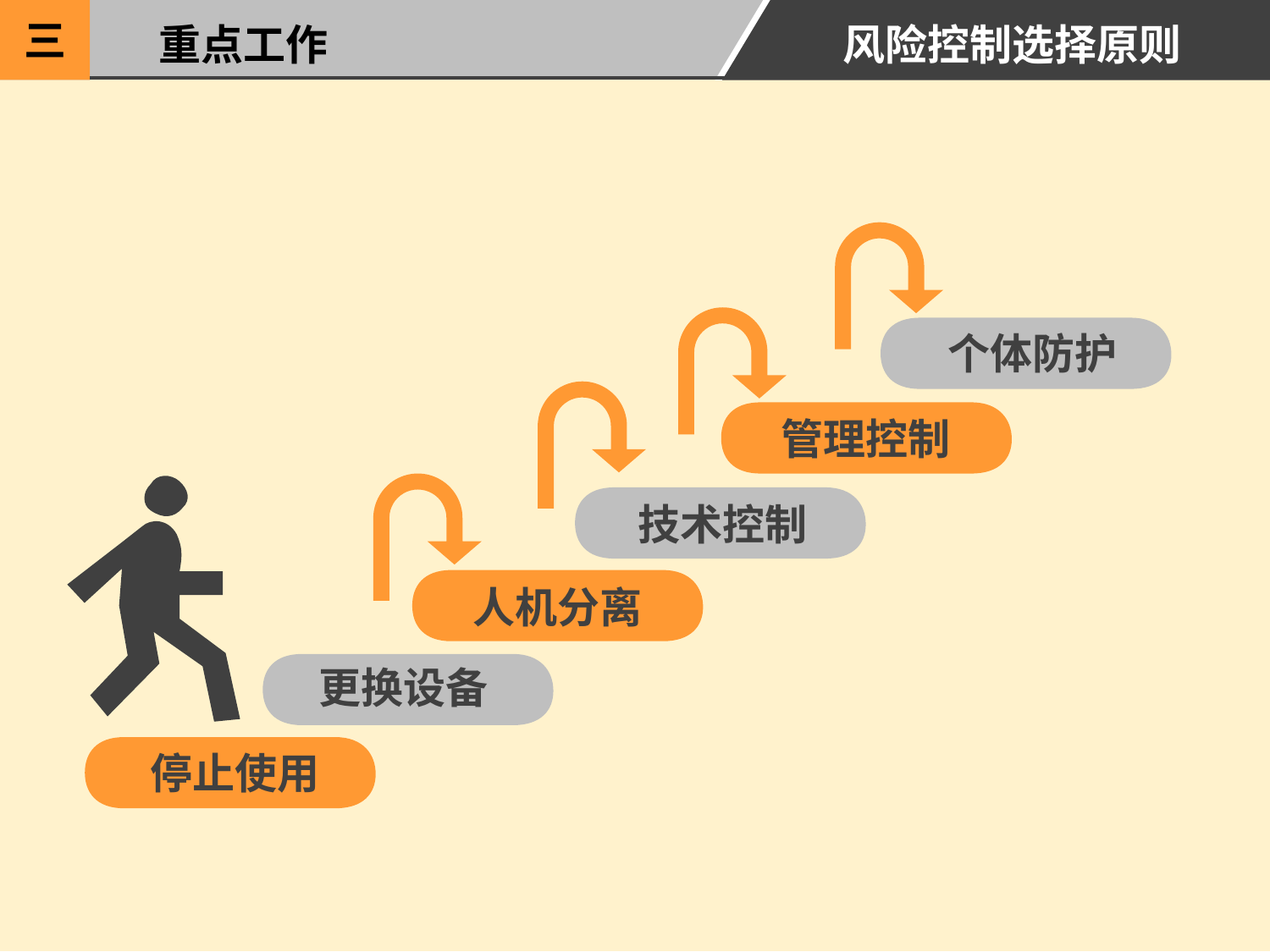

三
重点工作
风险控制选择原则

个体防护

管理控制

技术控制

人机分离

更换设备

停止使用